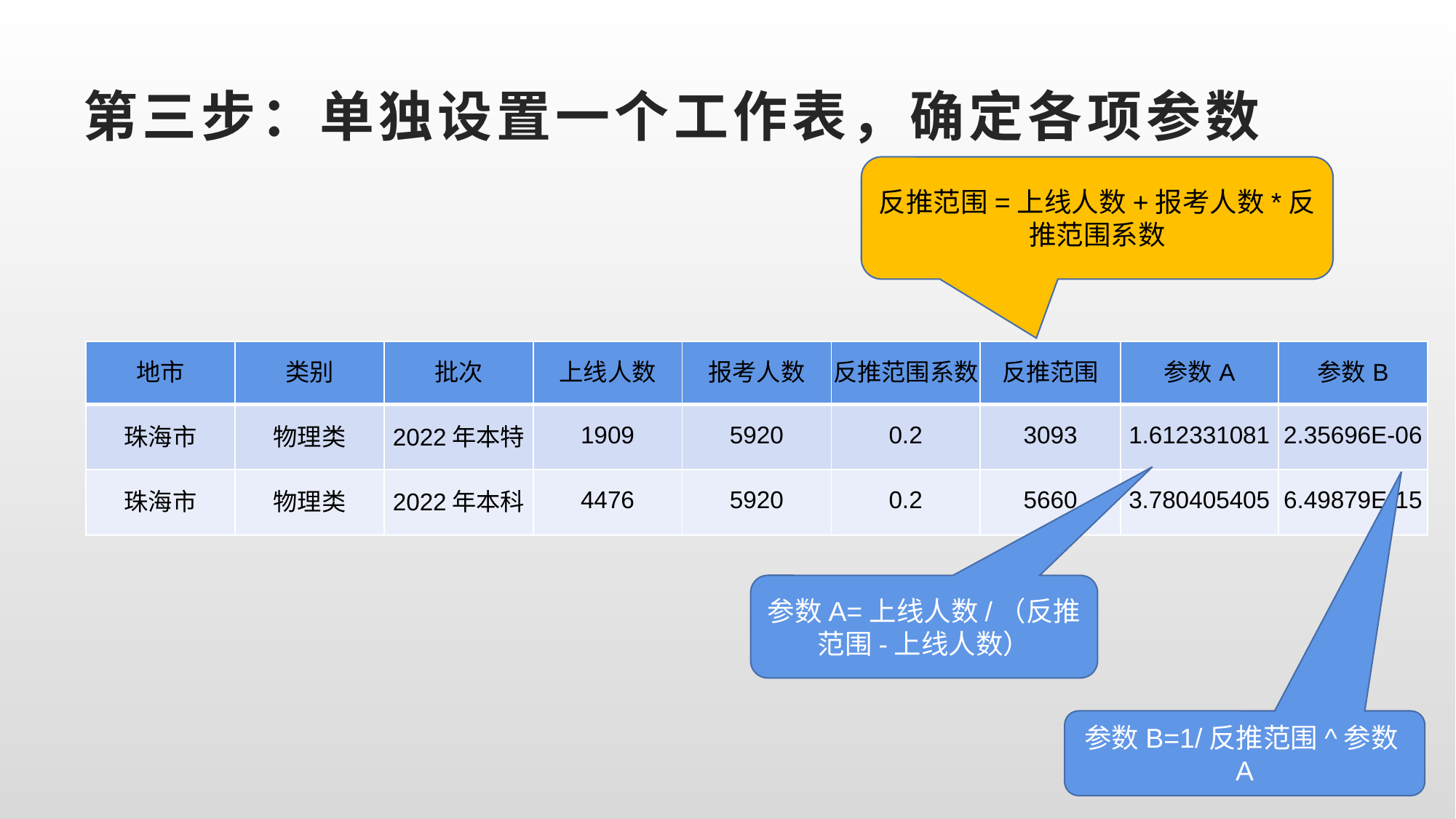

# 第三步：单独设置一个工作表，确定各项参数
反推范围=上线人数+报考人数*反推范围系数
| 地市 | 类别 | 批次 | 上线人数 | 报考人数 | 反推范围系数 | 反推范围 | 参数A | 参数B |
| --- | --- | --- | --- | --- | --- | --- | --- | --- |
| 珠海市 | 物理类 | 2022年本特 | 1909 | 5920 | 0.2 | 3093 | 1.612331081 | 2.35696E-06 |
| 珠海市 | 物理类 | 2022年本科 | 4476 | 5920 | 0.2 | 5660 | 3.780405405 | 6.49879E-15 |
参数A=上线人数/（反推范围-上线人数）
参数B=1/反推范围^参数A